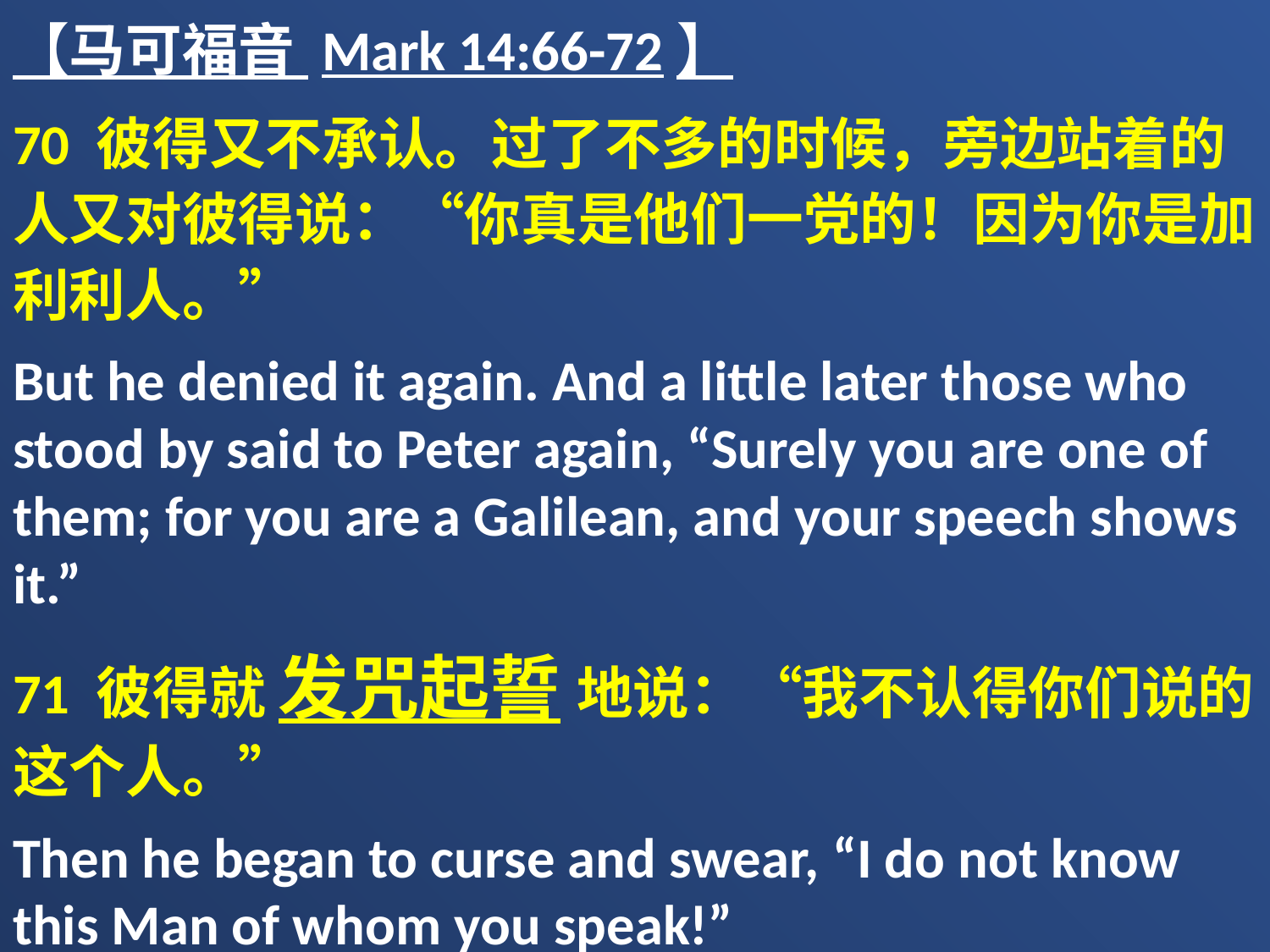

【马可福音 Mark 14:66-72】
70 彼得又不承认。过了不多的时候，旁边站着的人又对彼得说：“你真是他们一党的！因为你是加利利人。”
But he denied it again. And a little later those who stood by said to Peter again, “Surely you are one of them; for you are a Galilean, and your speech shows it.”
71 彼得就 发咒起誓 地说：“我不认得你们说的这个人。”
Then he began to curse and swear, “I do not know this Man of whom you speak!”